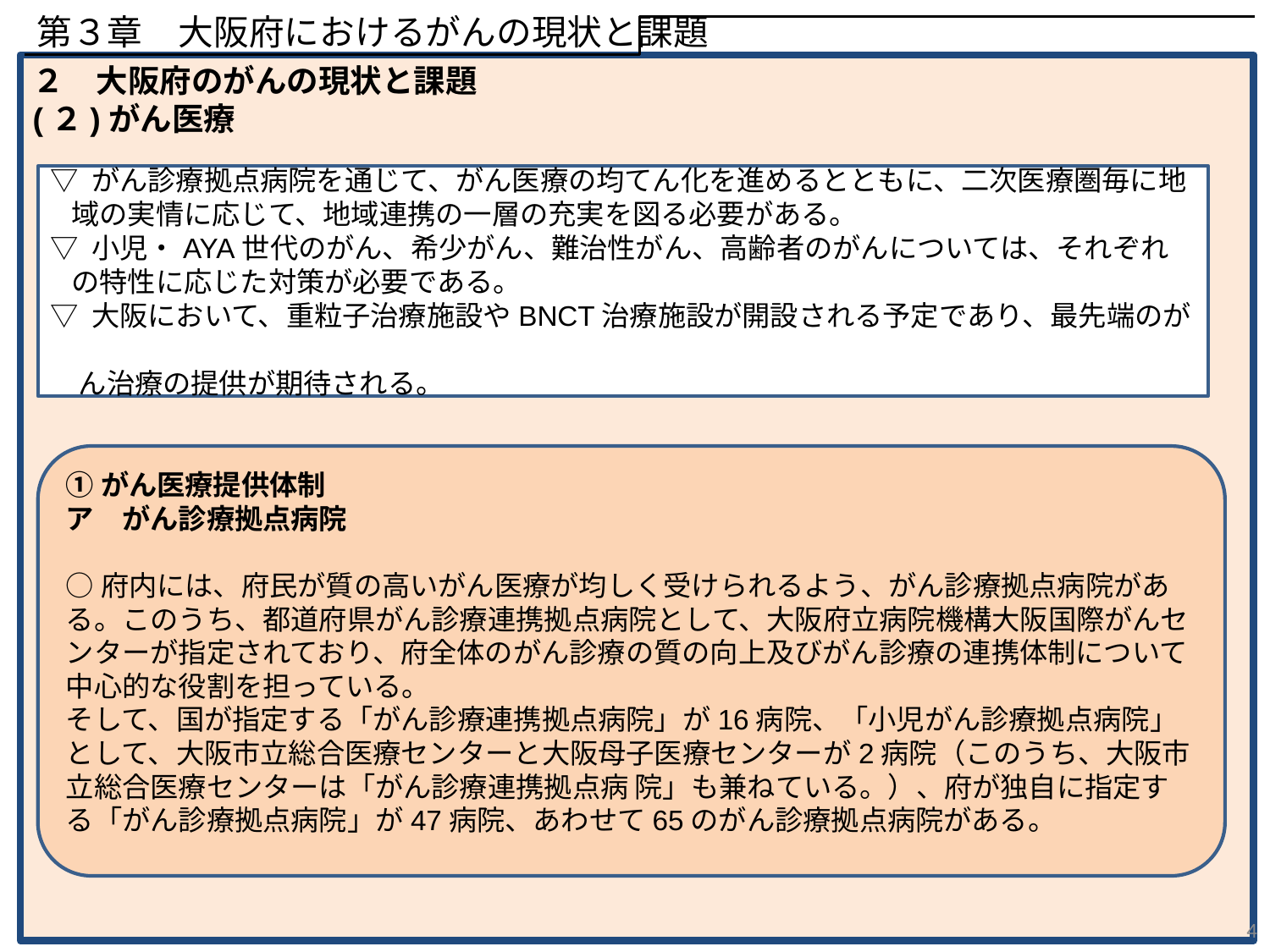

第３章　大阪府におけるがんの現状と課題
２　大阪府のがんの現状と課題
(２)がん医療

▽ がん診療拠点病院を通じて、がん医療の均てん化を進めるとともに、二次医療圏毎に地域の実情に応じて、地域連携の一層の充実を図る必要がある。
▽ 小児・AYA世代のがん、希少がん、難治性がん、高齢者のがんについては、それぞれの特性に応じた対策が必要である。
▽ 大阪において、重粒子治療施設やBNCT治療施設が開設される予定であり、最先端のが
　ん治療の提供が期待される。
①がん医療提供体制
ア　がん診療拠点病院

○府内には、府民が質の高いがん医療が均しく受けられるよう、がん診療拠点病院がある。このうち、都道府県がん診療連携拠点病院として、大阪府立病院機構大阪国際がんセンターが指定されており、府全体のがん診療の質の向上及びがん診療の連携体制について中心的な役割を担っている。
そして、国が指定する「がん診療連携拠点病院」が16病院、「小児がん診療拠点病院」として、大阪市立総合医療センターと大阪母子医療センターが2病院（このうち、大阪市立総合医療センターは「がん診療連携拠点病 院」も兼ねている。）、府が独自に指定する「がん診療拠点病院」が47病院、あわせて65のがん診療拠点病院がある。

4